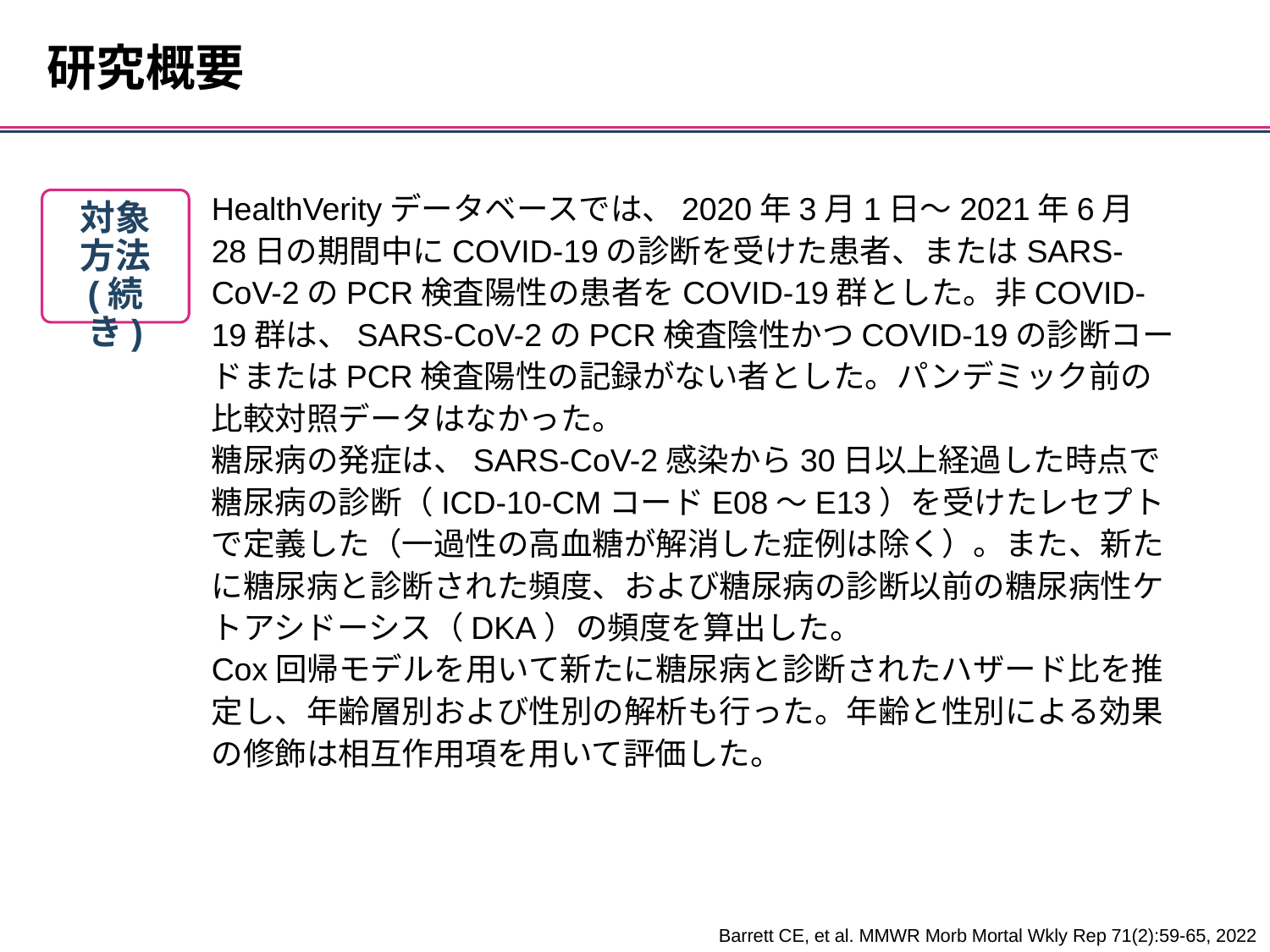

研究概要
HealthVerityデータベースでは、2020年3月1日～2021年6月28日の期間中にCOVID-19の診断を受けた患者、またはSARS-CoV-2のPCR検査陽性の患者をCOVID-19群とした。非COVID-19群は、SARS-CoV-2のPCR検査陰性かつCOVID-19の診断コードまたはPCR検査陽性の記録がない者とした。パンデミック前の比較対照データはなかった。
糖尿病の発症は、SARS-CoV-2感染から30日以上経過した時点で糖尿病の診断（ICD-10-CMコードE08～E13）を受けたレセプトで定義した（一過性の高血糖が解消した症例は除く）。また、新たに糖尿病と診断された頻度、および糖尿病の診断以前の糖尿病性ケトアシドーシス（DKA）の頻度を算出した。
Cox回帰モデルを用いて新たに糖尿病と診断されたハザード比を推定し、年齢層別および性別の解析も行った。年齢と性別による効果の修飾は相互作用項を用いて評価した。

対象
方法
(続き)
Barrett CE, et al. MMWR Morb Mortal Wkly Rep 71(2):59-65, 2022